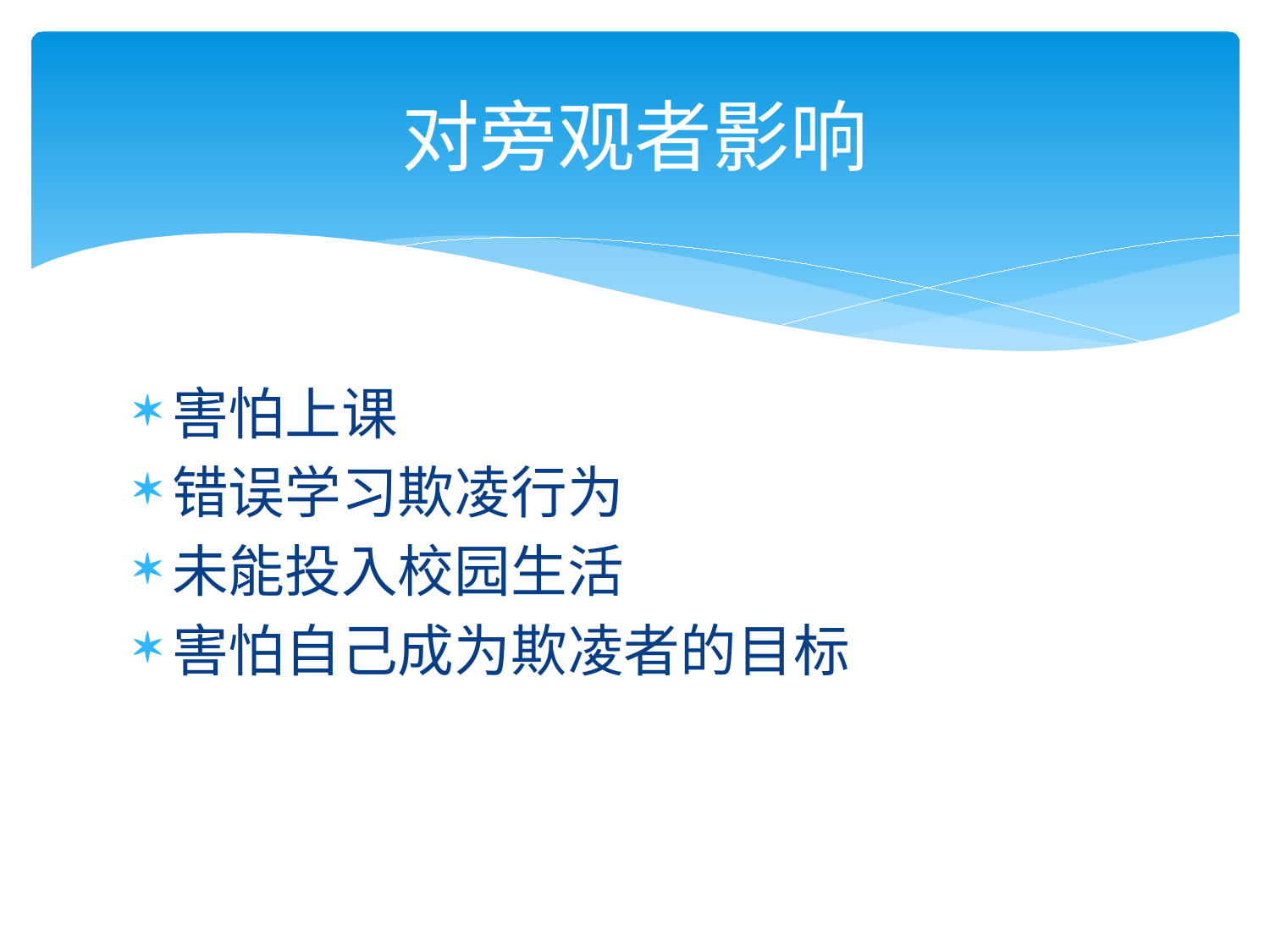

# 对旁观者影响
害怕上课
错误学习欺凌行为
未能投入校园生活
害怕自己成为欺凌者的目标